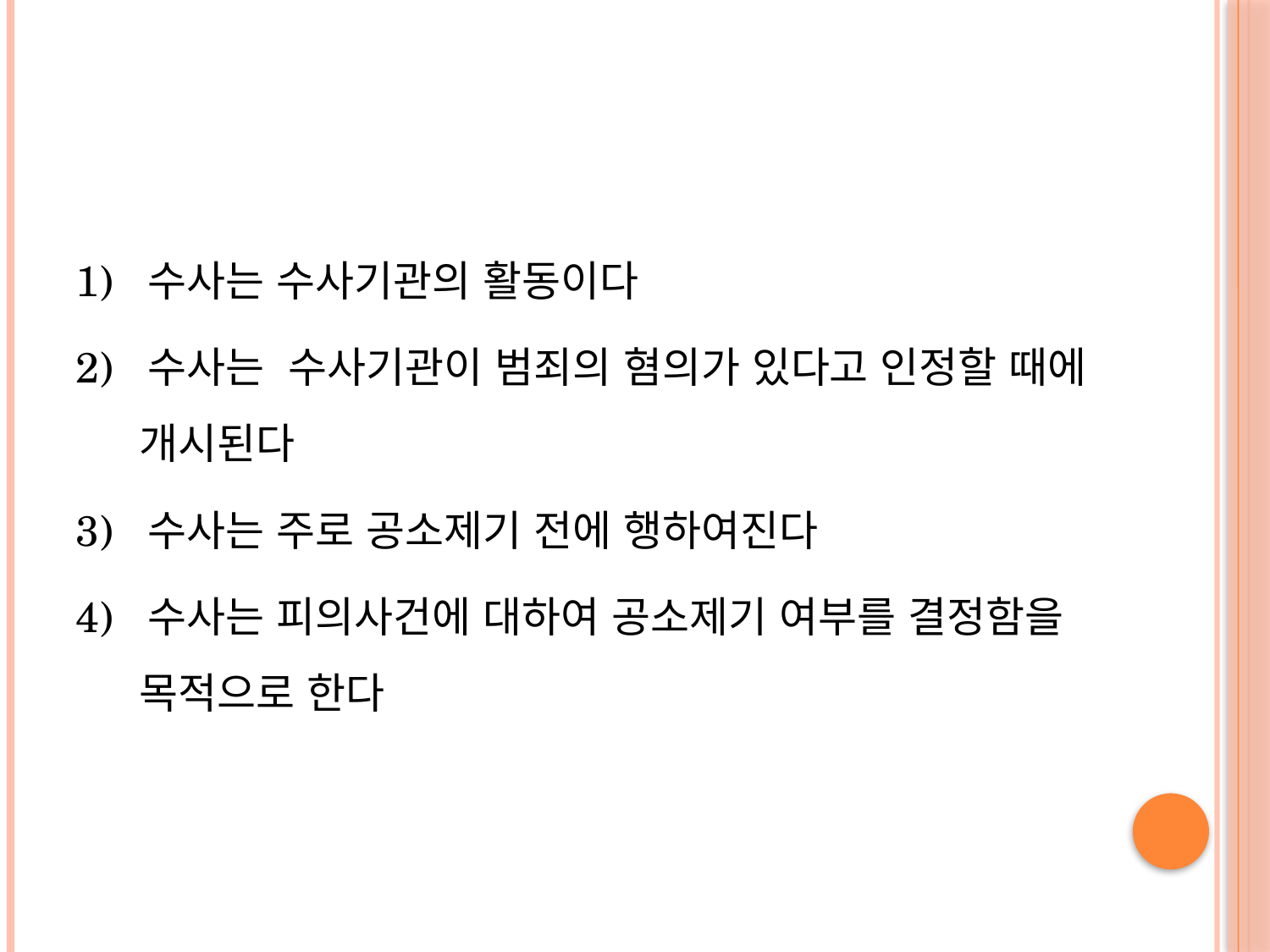

#
1)  수사는 수사기관의 활동이다
2)  수사는  수사기관이 범죄의 혐의가 있다고 인정할 때에 개시된다
3)  수사는 주로 공소제기 전에 행하여진다
4)  수사는 피의사건에 대하여 공소제기 여부를 결정함을 목적으로 한다